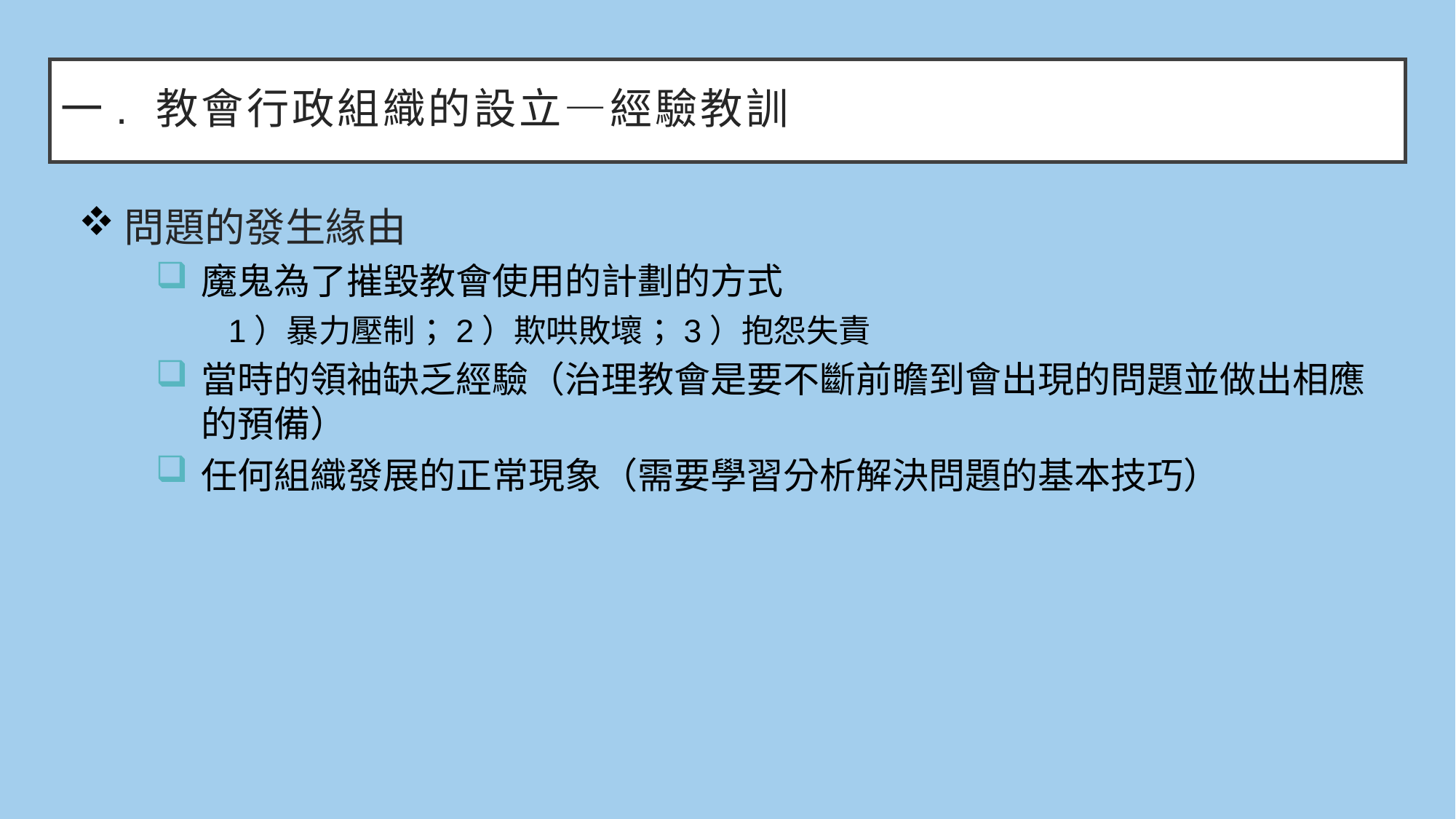

# 一. 教會行政組織的設立—經驗教訓
問題的發生緣由
魔鬼為了摧毀教會使用的計劃的方式
1）暴力壓制；2）欺哄敗壞；3）抱怨失責
當時的領袖缺乏經驗（治理教會是要不斷前瞻到會出現的問題並做出相應的預備）
任何組織發展的正常現象（需要學習分析解決問題的基本技巧）